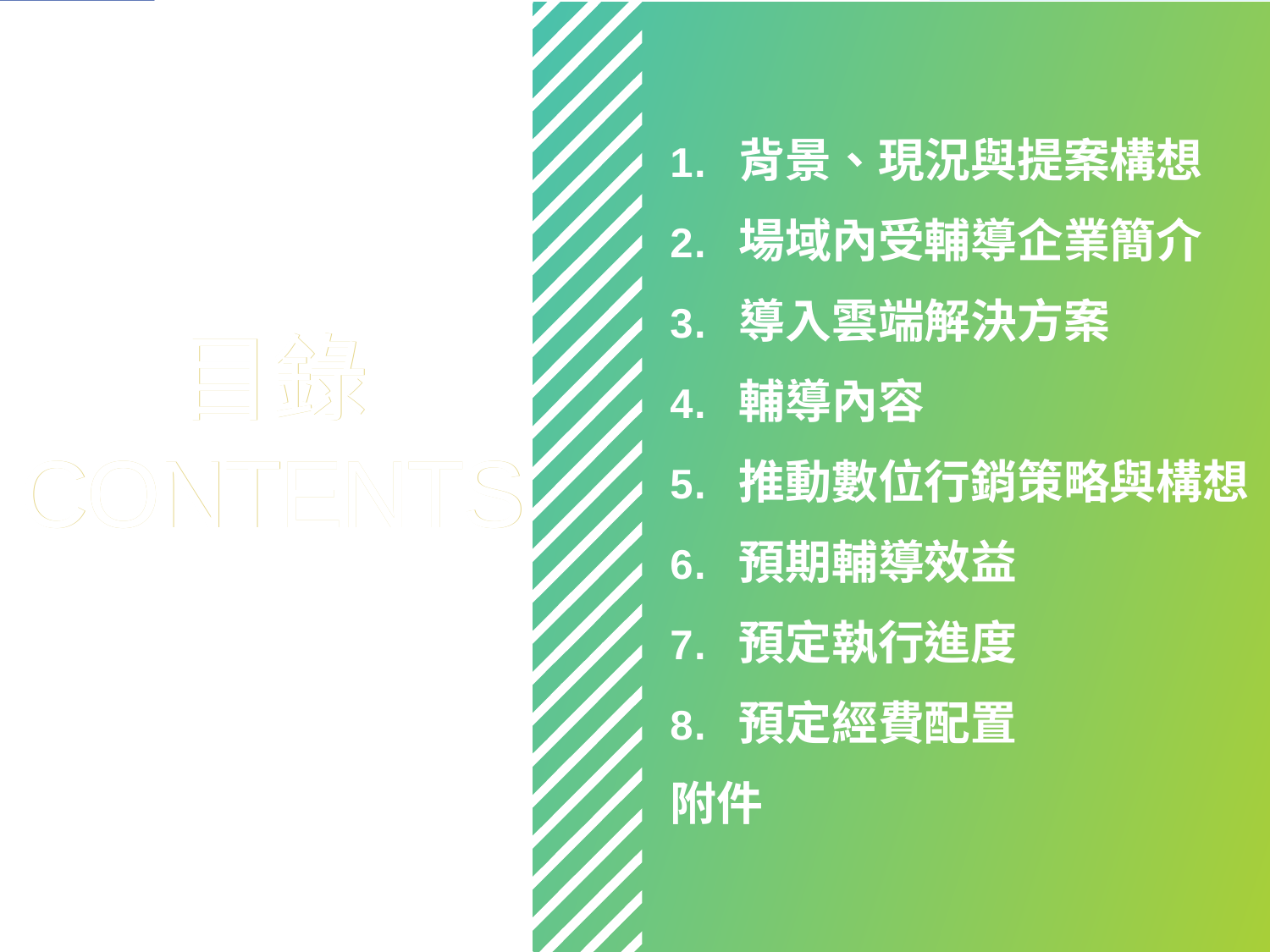

背景、現況與提案構想
場域內受輔導企業簡介
導入雲端解決方案
輔導內容
推動數位行銷策略與構想
預期輔導效益
預定執行進度
預定經費配置
附件